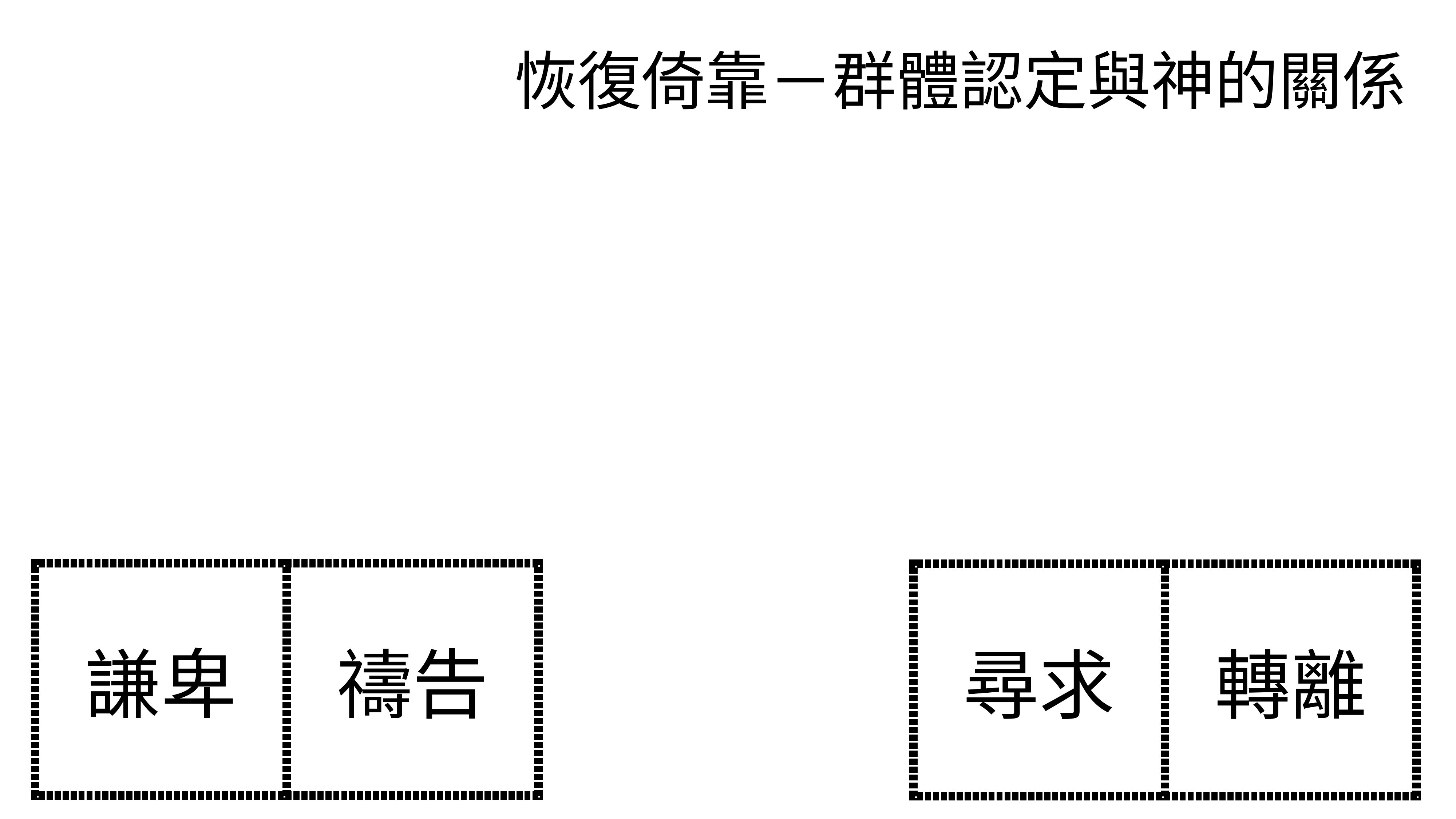

恢復倚靠－群體認定與神的關係
| 謙卑 | 禱告 |
| --- | --- |
| 尋求 | 轉離 |
| --- | --- |